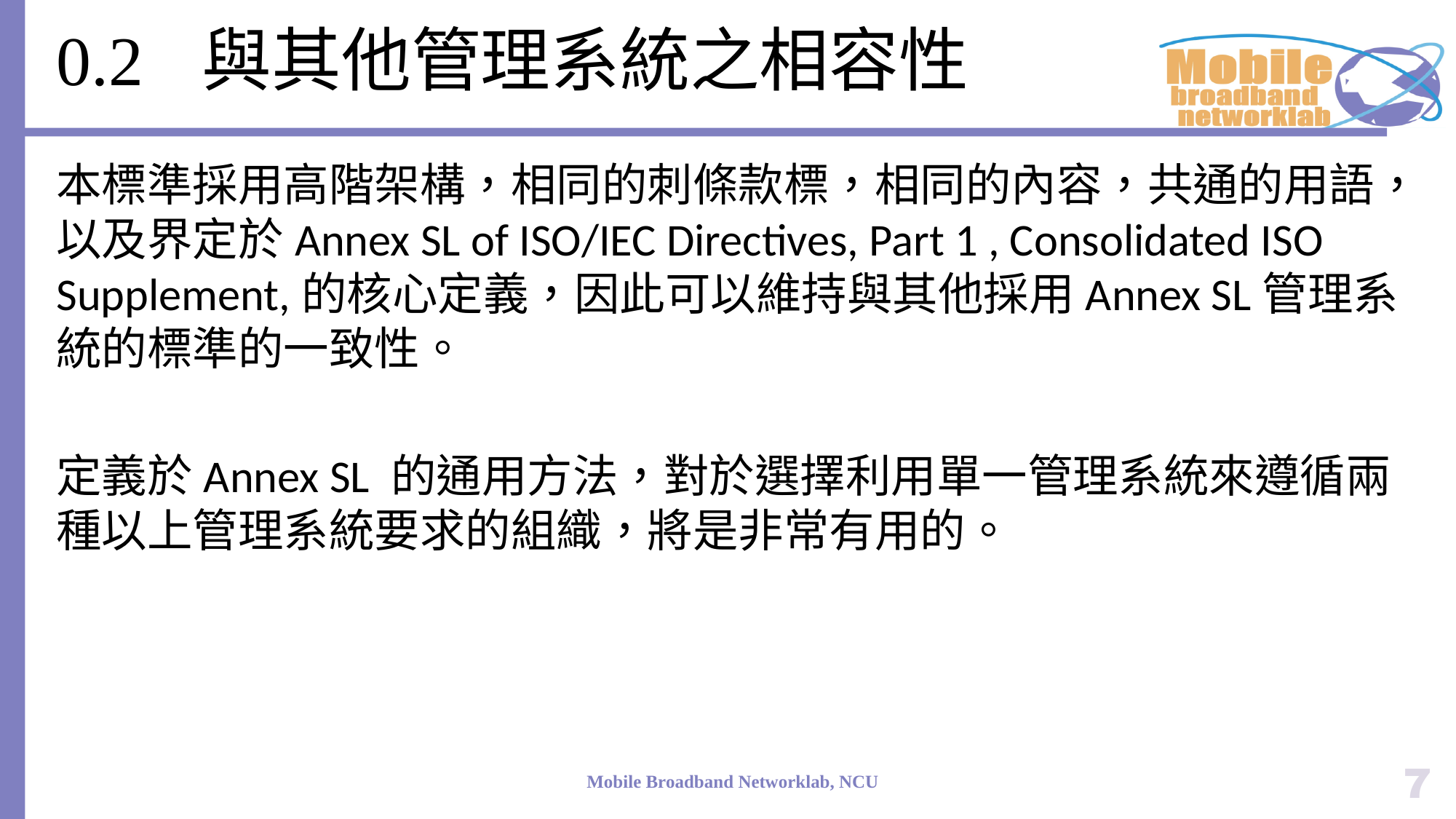

# 0.2 與其他管理系統之相容性
本標準採用高階架構，相同的刺條款標，相同的內容，共通的用語，以及界定於Annex SL of ISO/IEC Directives, Part 1 , Consolidated ISO Supplement,的核心定義，因此可以維持與其他採用Annex SL管理系統的標準的一致性。

定義於Annex SL 的通用方法，對於選擇利用單一管理系統來遵循兩種以上管理系統要求的組織，將是非常有用的。

7